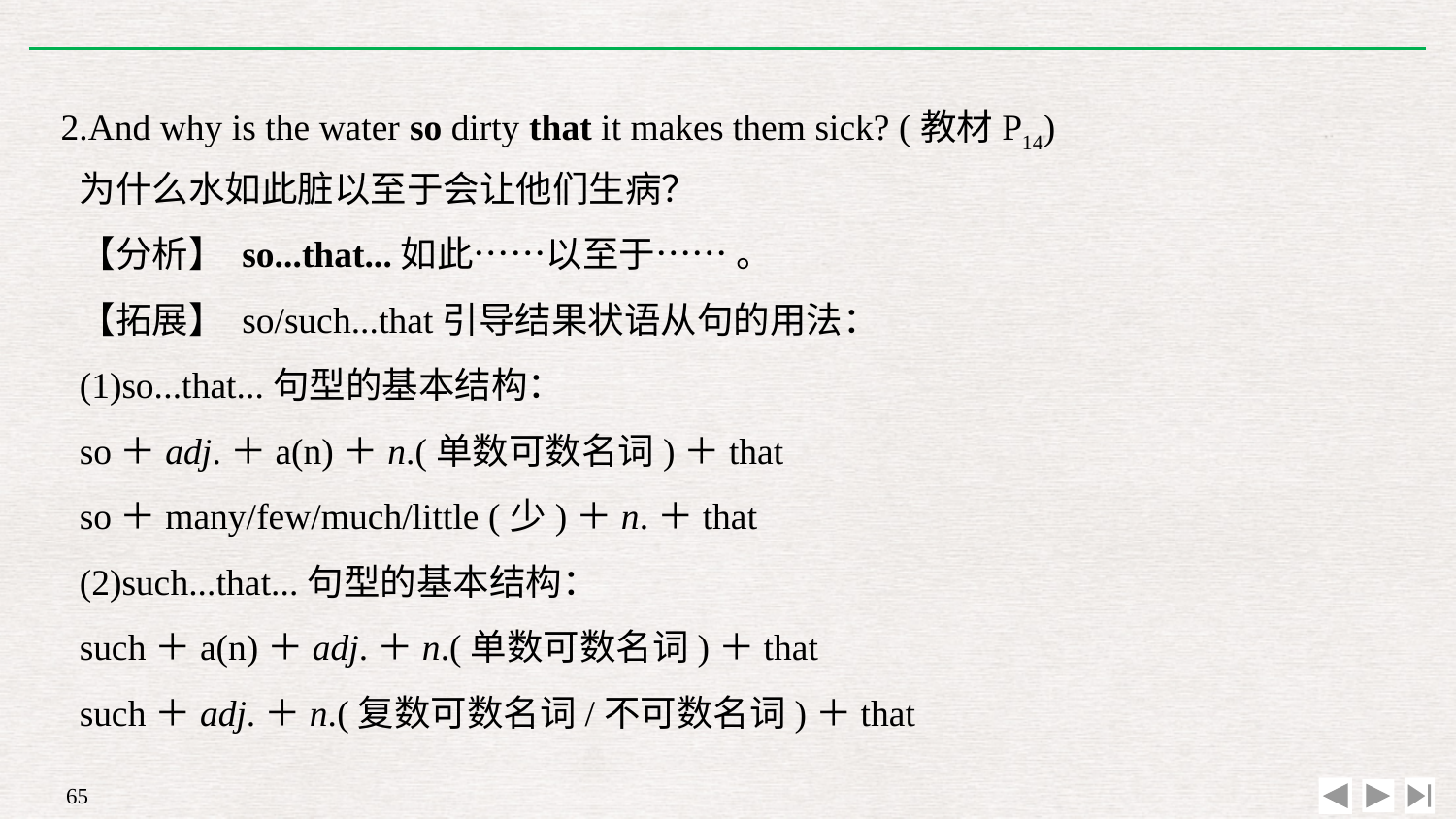

2.And why is the water so dirty that it makes them sick? (教材P14)
为什么水如此脏以至于会让他们生病？
【分析】 so...that...如此……以至于…… 。
【拓展】 so/such...that引导结果状语从句的用法：
(1)so...that...句型的基本结构：
so＋adj.＋a(n)＋n.(单数可数名词)＋that
so＋many/few/much/little (少)＋n.＋that
(2)such...that...句型的基本结构：
such＋a(n)＋adj.＋n.(单数可数名词)＋that
such＋adj.＋n.(复数可数名词/不可数名词)＋that